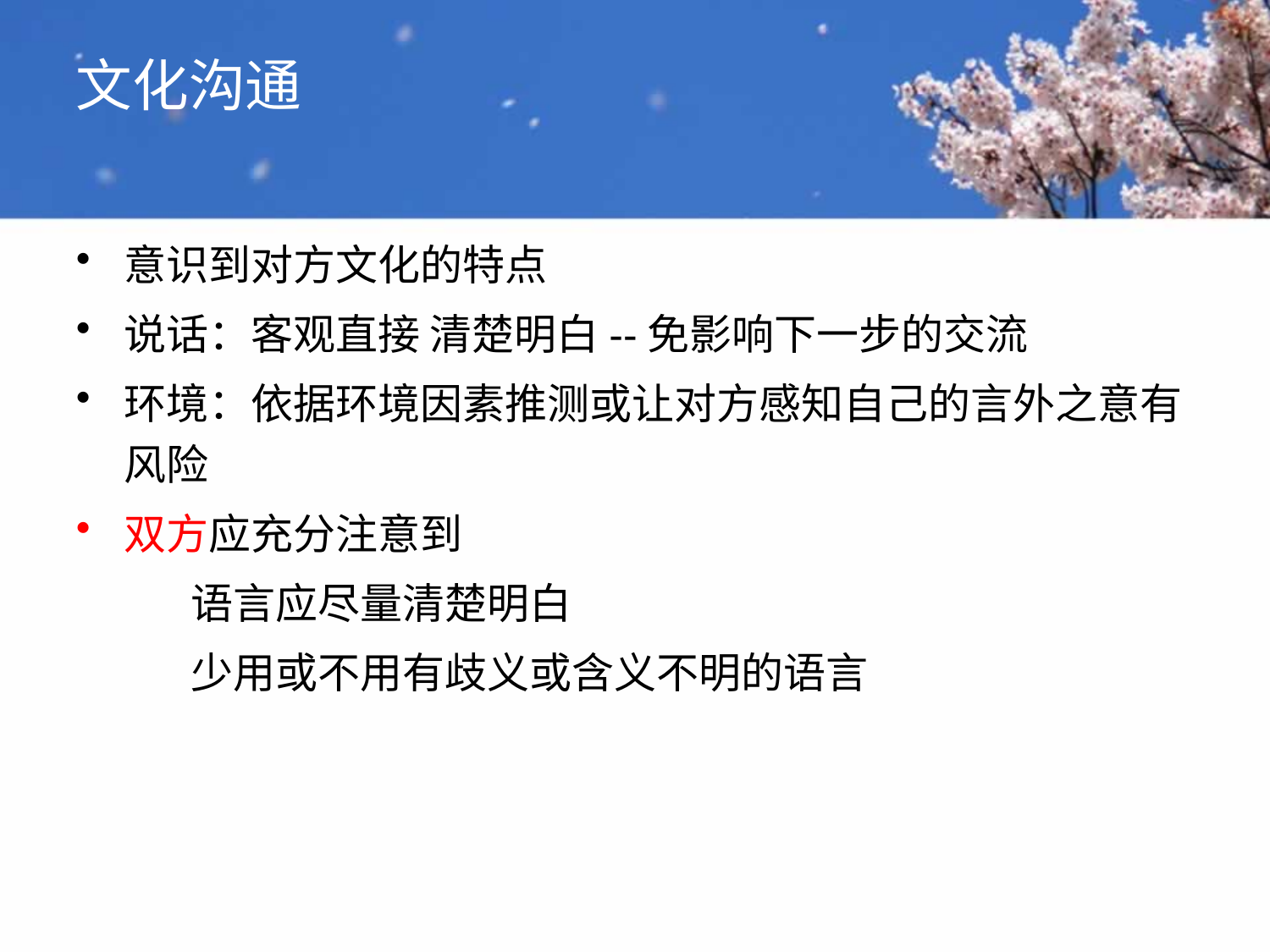

# 文化沟通
意识到对方文化的特点
说话：客观直接 清楚明白--免影响下一步的交流
环境：依据环境因素推测或让对方感知自己的言外之意有风险
双方应充分注意到
           语言应尽量清楚明白
           少用或不用有歧义或含义不明的语言